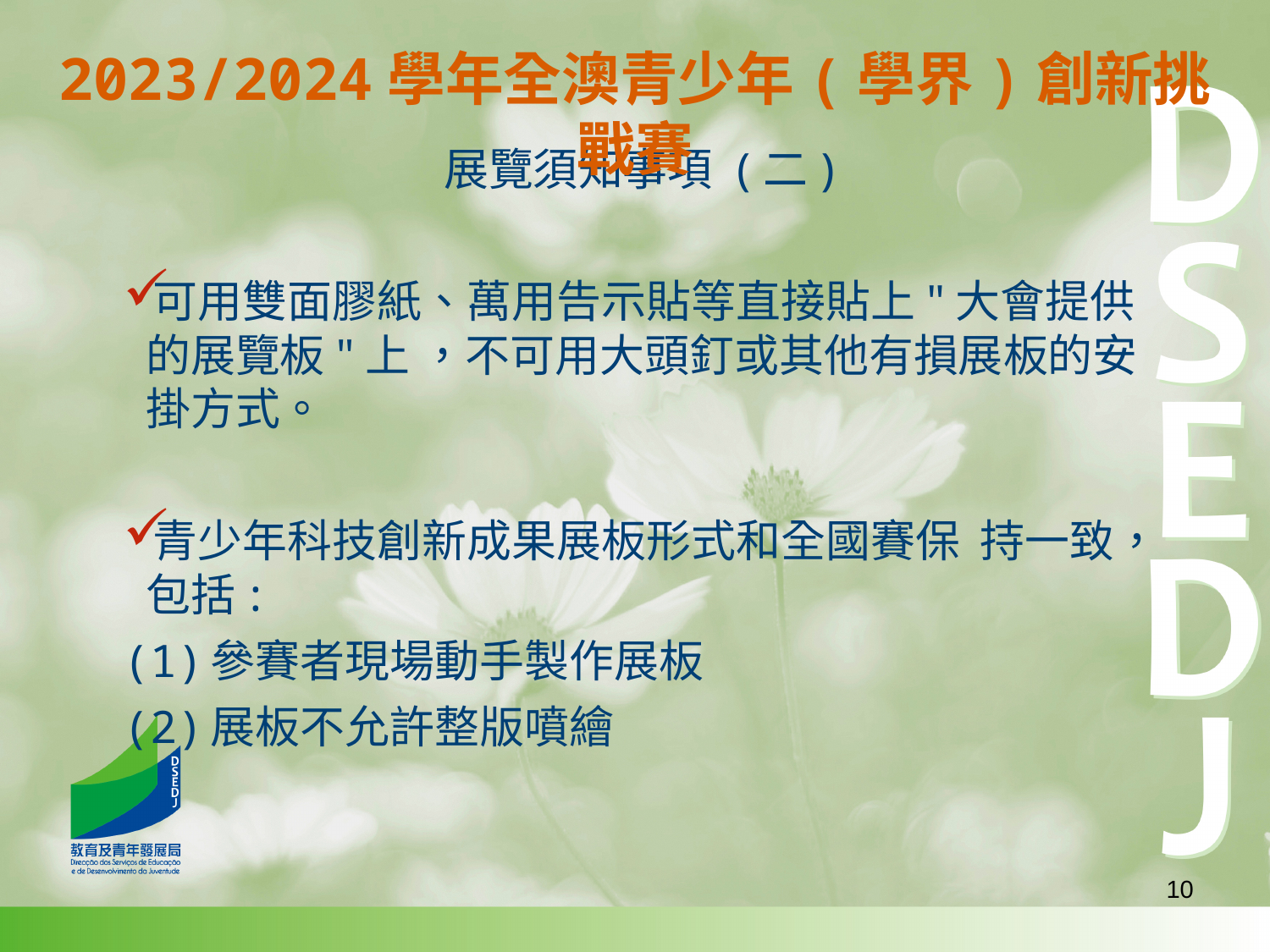

2023/2024學年全澳青少年(學界)創新挑戰賽
展覽須知事項 (二)

可用雙面膠紙、萬用告示貼等直接貼上"大會提供的展覽板"上 ，不可用大頭釘或其他有損展板的安掛方式。

青少年科技創新成果展板形式和全國賽保  持一致，包括:
	(1)參賽者現場動手製作展板
	(2)展板不允許整版噴繪

10